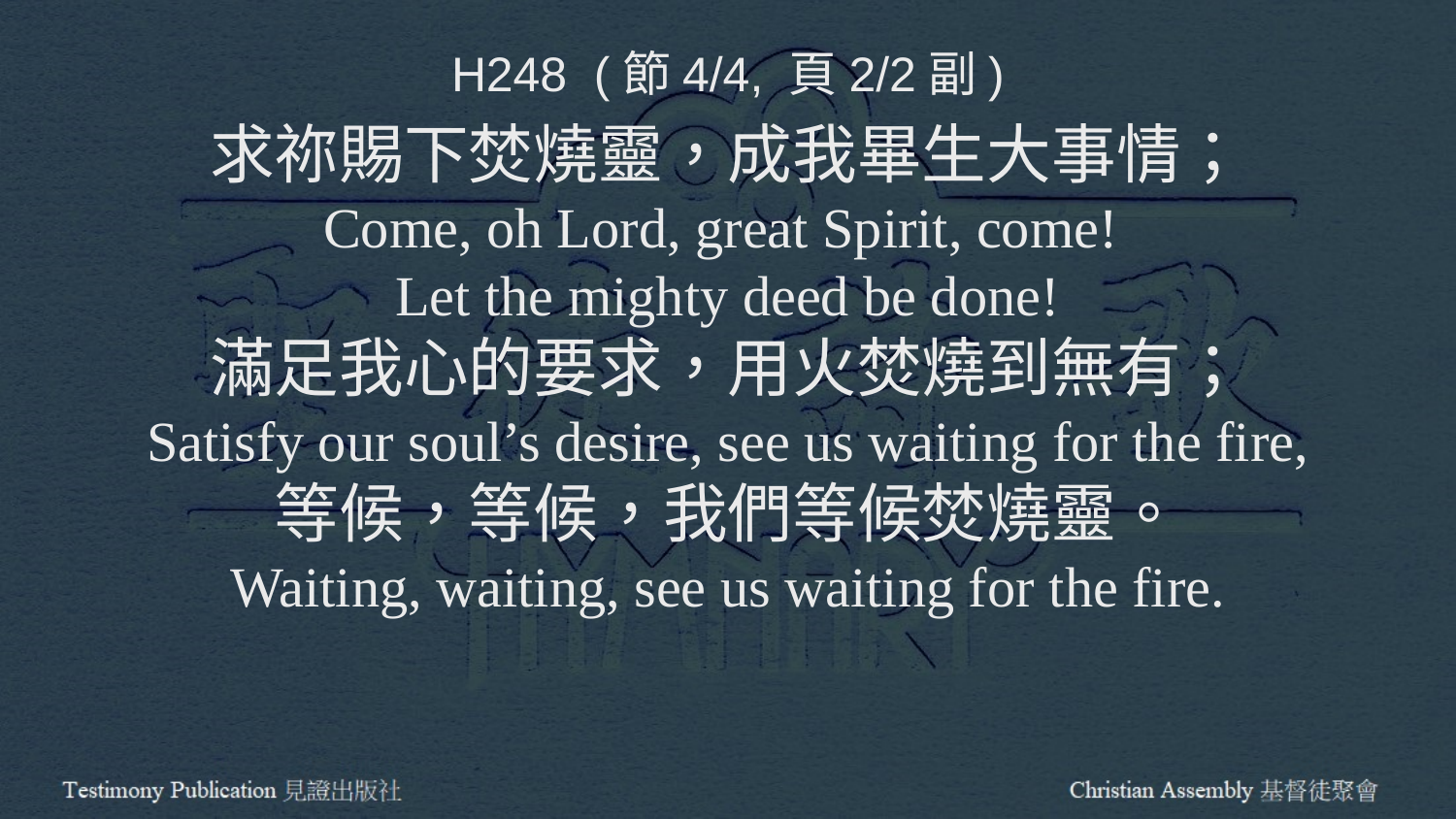

H248  (節4/4, 頁2/2副)
求祢賜下焚燒靈，成我畢生大事情；
Come, oh Lord, great Spirit, come!
Let the mighty deed be done!
滿足我心的要求，用火焚燒到無有；
Satisfy our soul’s desire, see us waiting for the fire,
等候，等候，我們等候焚燒靈。
Waiting, waiting, see us waiting for the fire.